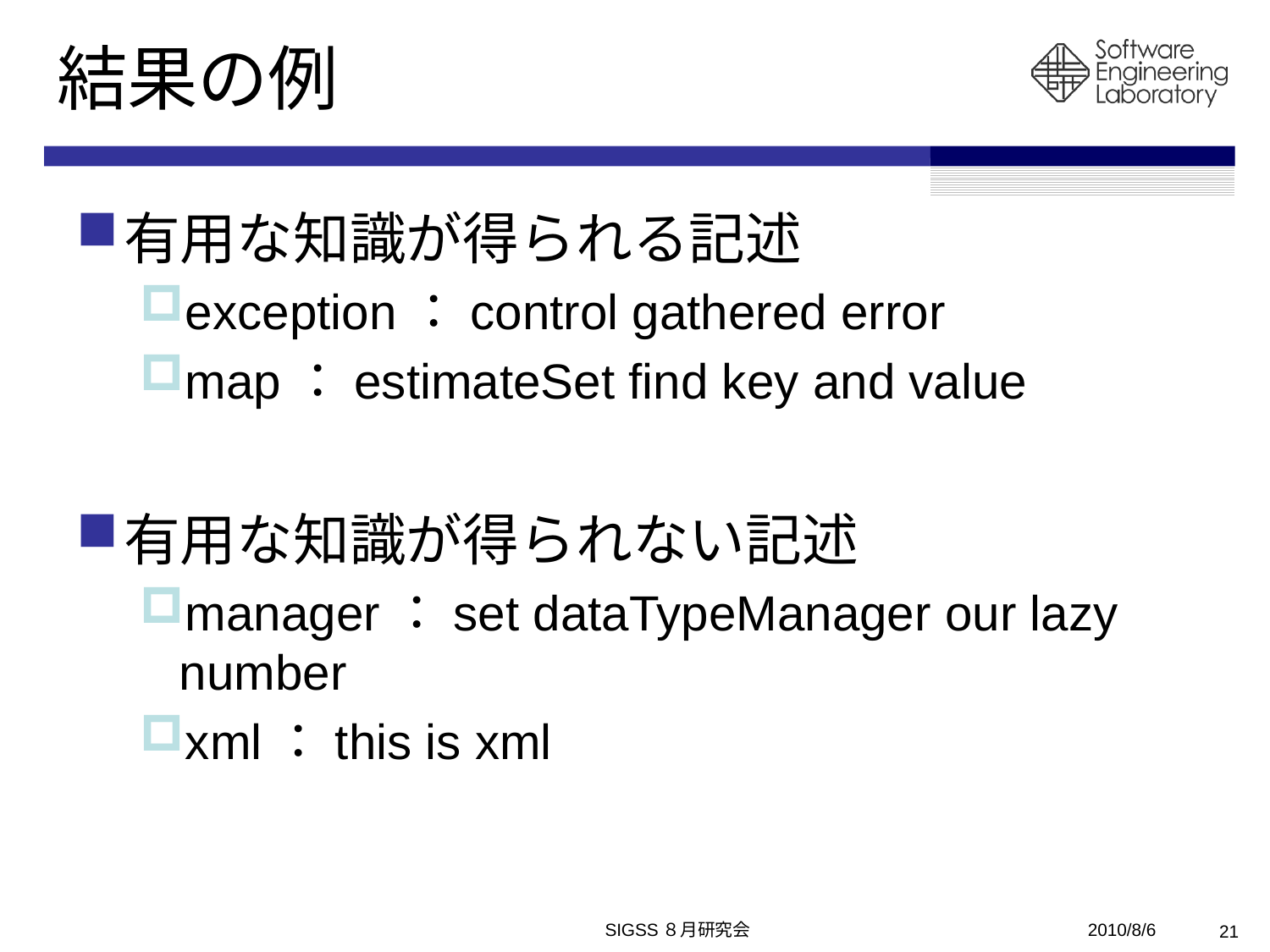

# 結果の例
有用な知識が得られる記述
exception：control gathered error
map：estimateSet find key and value

有用な知識が得られない記述
manager：set dataTypeManager our lazy number
xml：this is xml
SIGSS８月研究会
2010/8/6
21